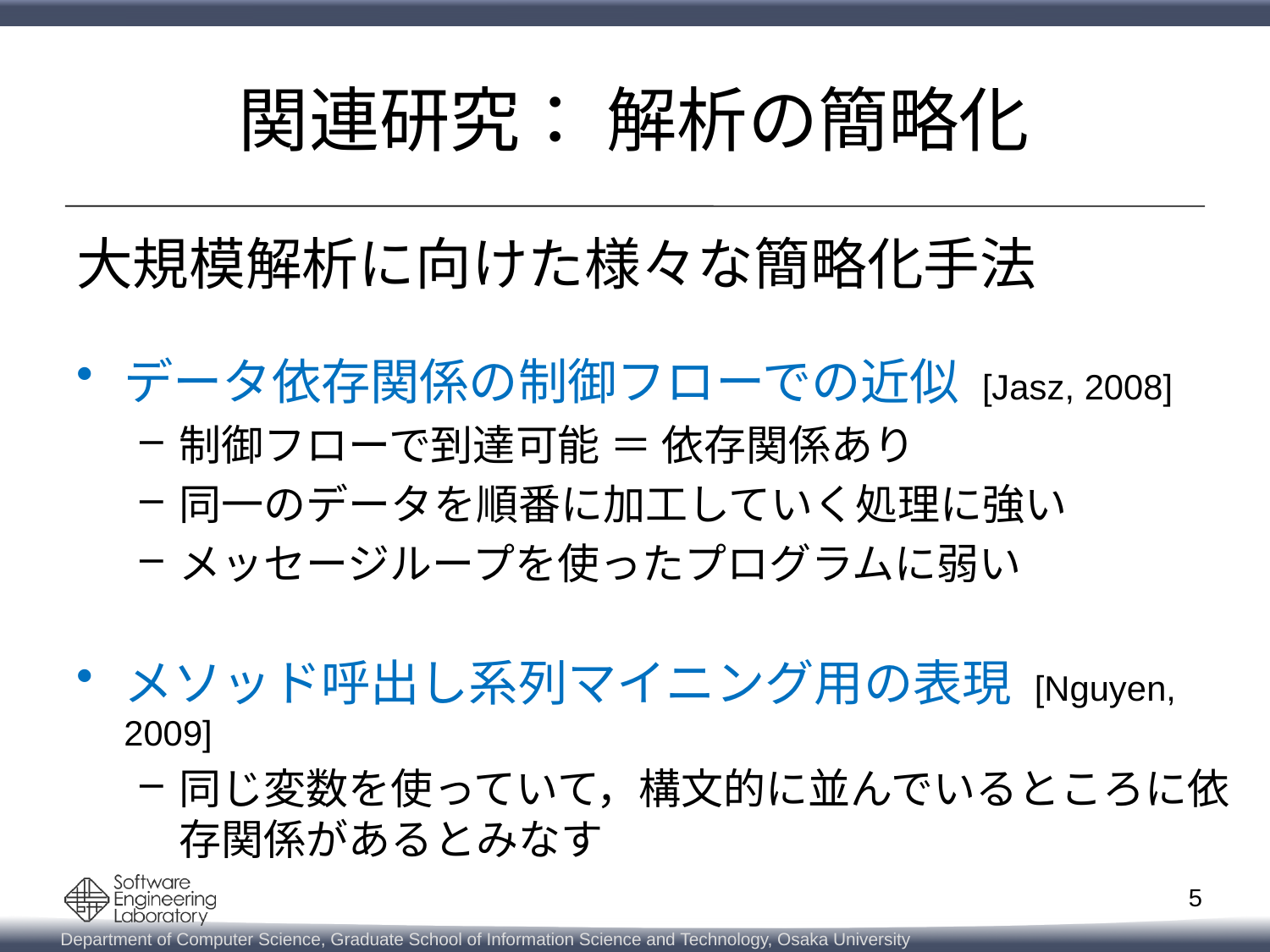

# 関連研究： 解析の簡略化
大規模解析に向けた様々な簡略化手法

データ依存関係の制御フローでの近似 [Jasz, 2008]
制御フローで到達可能 ＝ 依存関係あり
同一のデータを順番に加工していく処理に強い
メッセージループを使ったプログラムに弱い

メソッド呼出し系列マイニング用の表現 [Nguyen, 2009]
同じ変数を使っていて，構文的に並んでいるところに依存関係があるとみなす
5